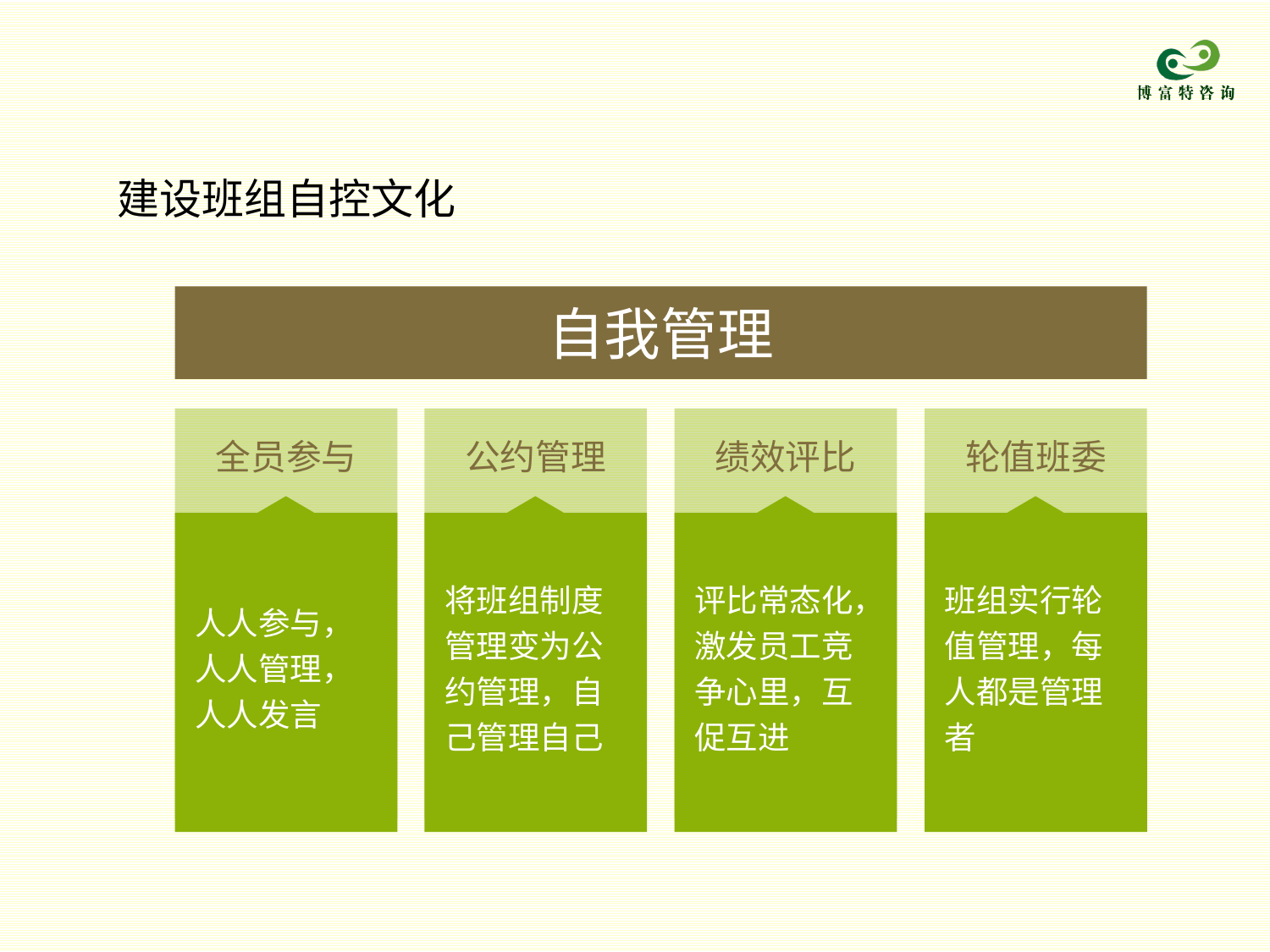

建设班组自控文化
自我管理

全员参与
公约管理
绩效评比
轮值班委
人人参与，人人管理，
人人发言
将班组制度管理变为公约管理，自己管理自己
评比常态化，激发员工竞争心里，互促互进
班组实行轮值管理，每人都是管理者